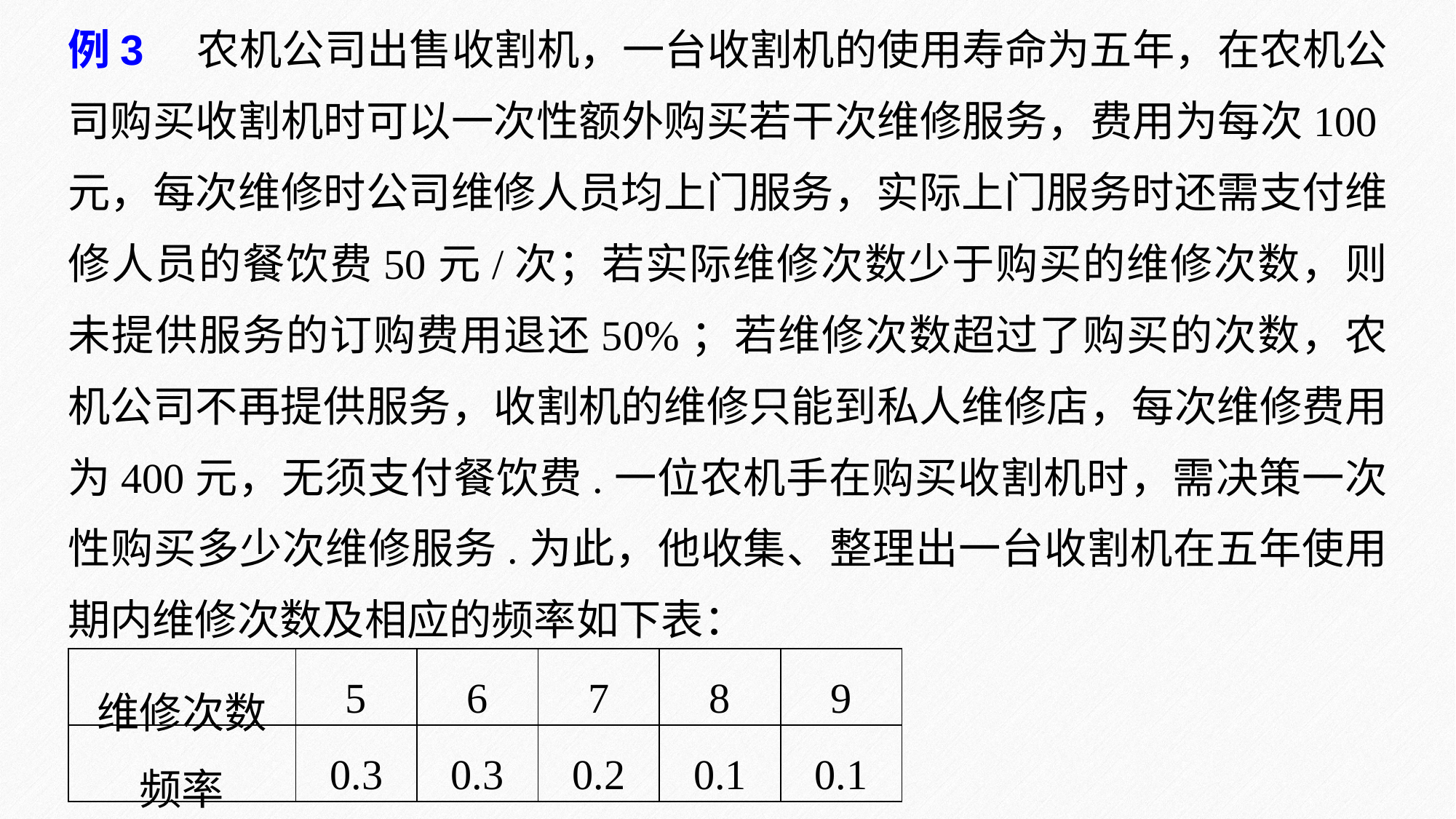

例3　农机公司出售收割机，一台收割机的使用寿命为五年，在农机公司购买收割机时可以一次性额外购买若干次维修服务，费用为每次100元，每次维修时公司维修人员均上门服务，实际上门服务时还需支付维修人员的餐饮费50元/次；若实际维修次数少于购买的维修次数，则未提供服务的订购费用退还50%；若维修次数超过了购买的次数，农机公司不再提供服务，收割机的维修只能到私人维修店，每次维修费用为400元，无须支付餐饮费.一位农机手在购买收割机时，需决策一次性购买多少次维修服务.为此，他收集、整理出一台收割机在五年使用期内维修次数及相应的频率如下表：
| 维修次数 | 5 | 6 | 7 | 8 | 9 |
| --- | --- | --- | --- | --- | --- |
| 频率 | 0.3 | 0.3 | 0.2 | 0.1 | 0.1 |